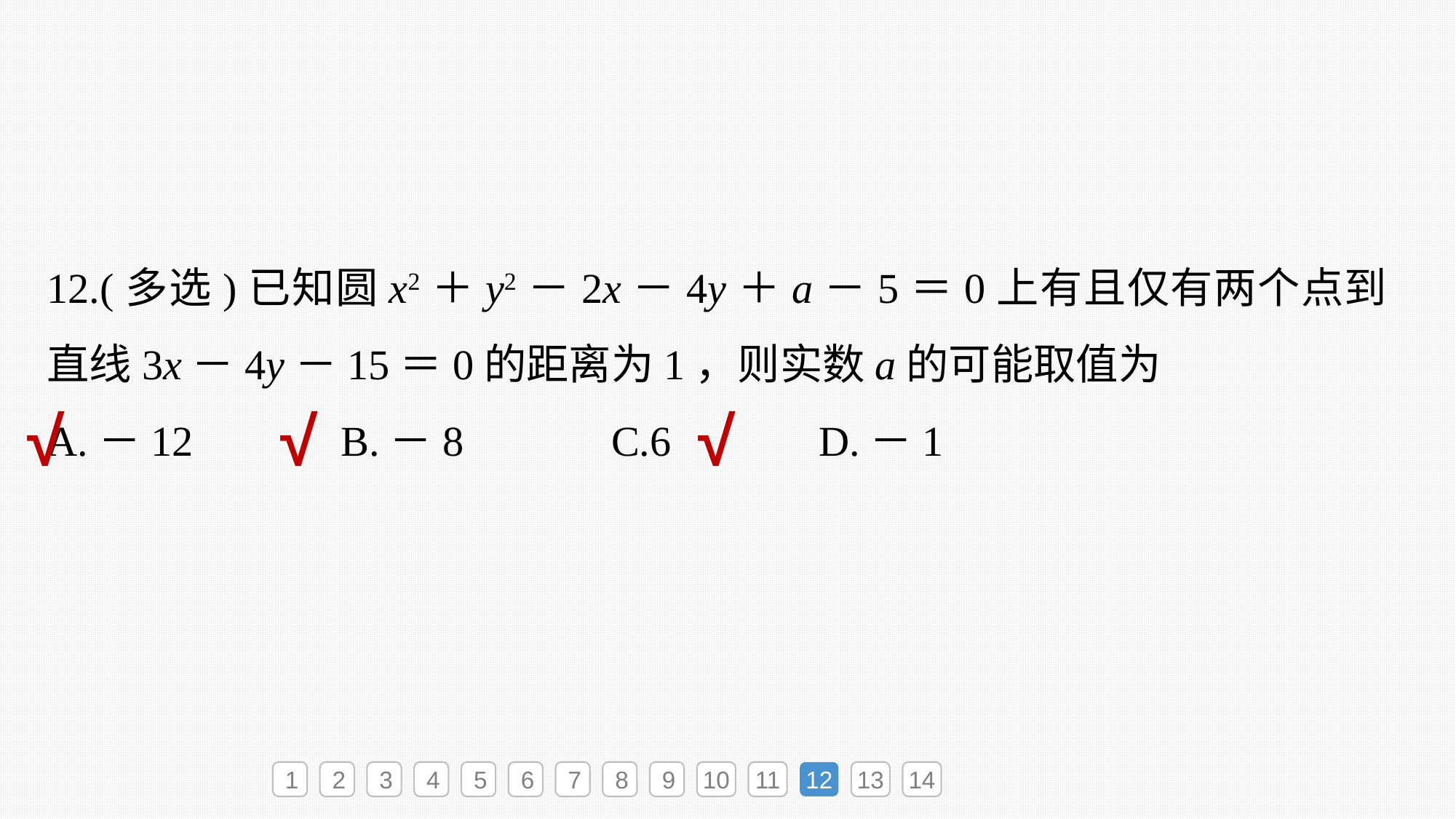

12.(多选)已知圆x2＋y2－2x－4y＋a－5＝0上有且仅有两个点到直线3x－4y－15＝0的距离为1，则实数a的可能取值为
A.－12　　　B.－8　　　C.6　　　D.－1
√
√
√
1
2
3
4
5
6
7
8
9
10
11
12
13
14